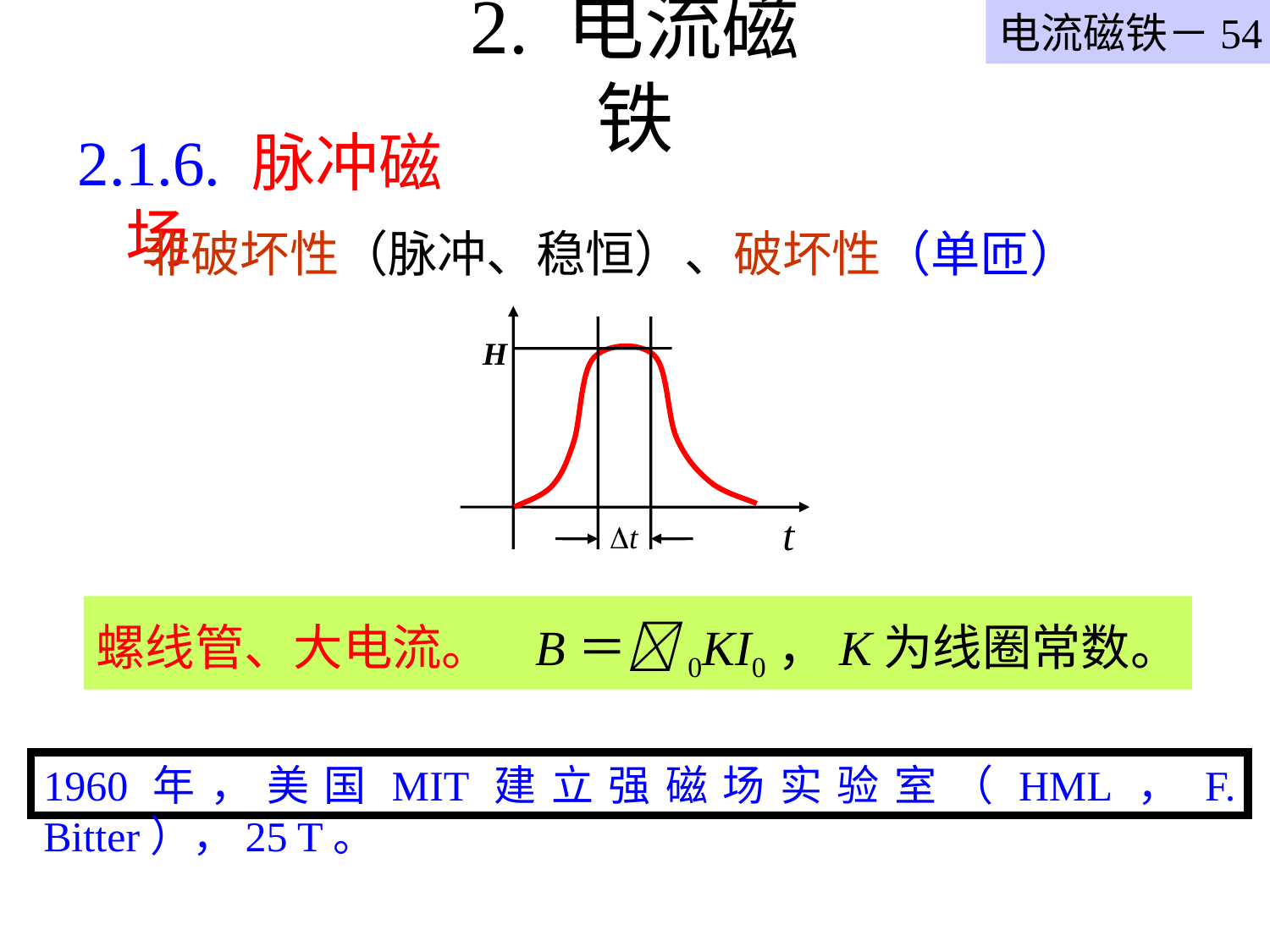

电流磁铁－54
# 2. 电流磁铁
2.1.6. 脉冲磁场
非破坏性（脉冲、稳恒）、破坏性（单匝）

H

t

Δt

螺线管、大电流。   B＝μ0KI0，K为线圈常数。
1960年，美国MIT建立强磁场实验室（HML，F. Bitter），25 T。